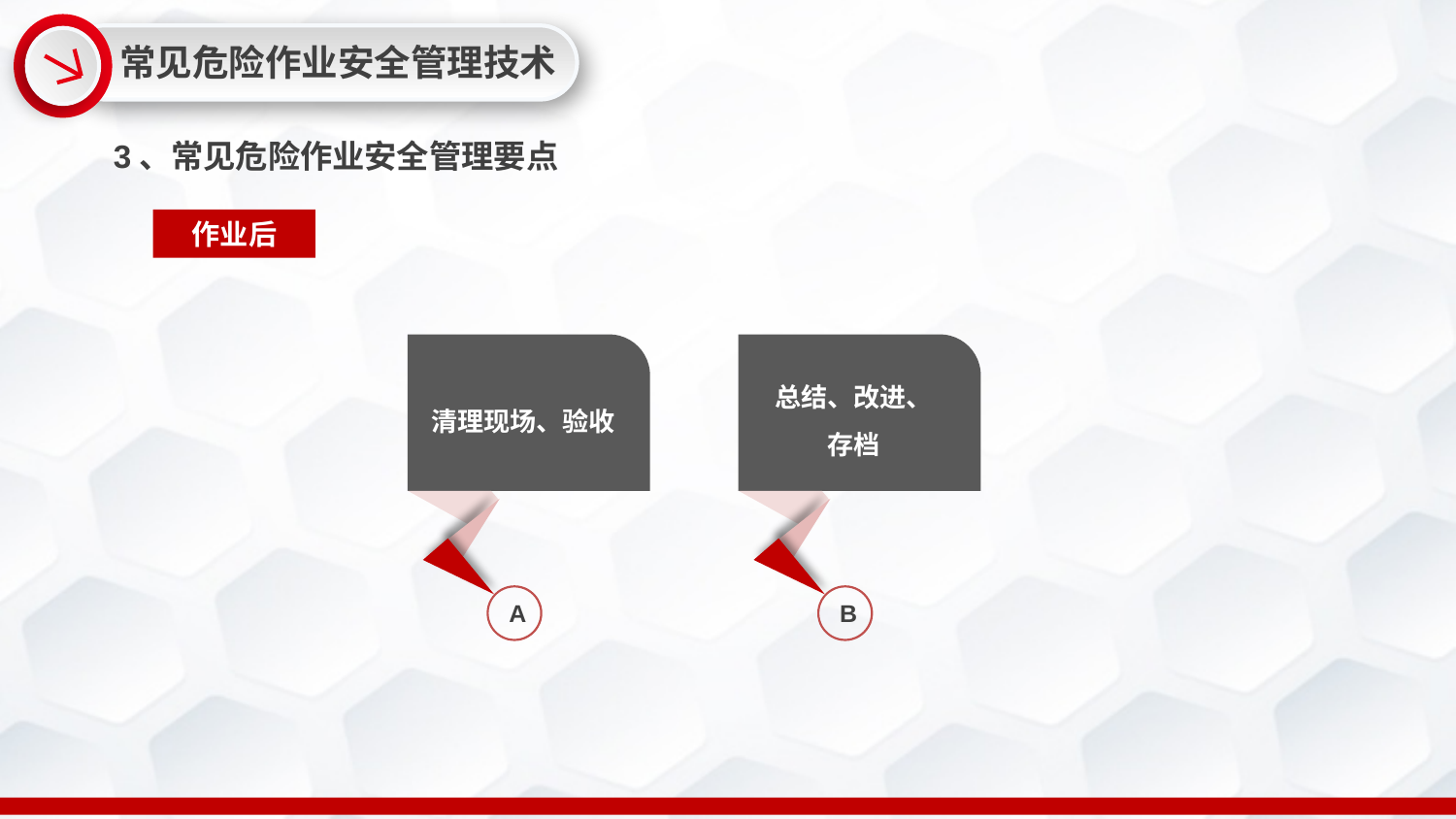

常见危险作业安全管理技术
3、常见危险作业安全管理要点
作业后
清理现场、验收
总结、改进、
存档

A
B